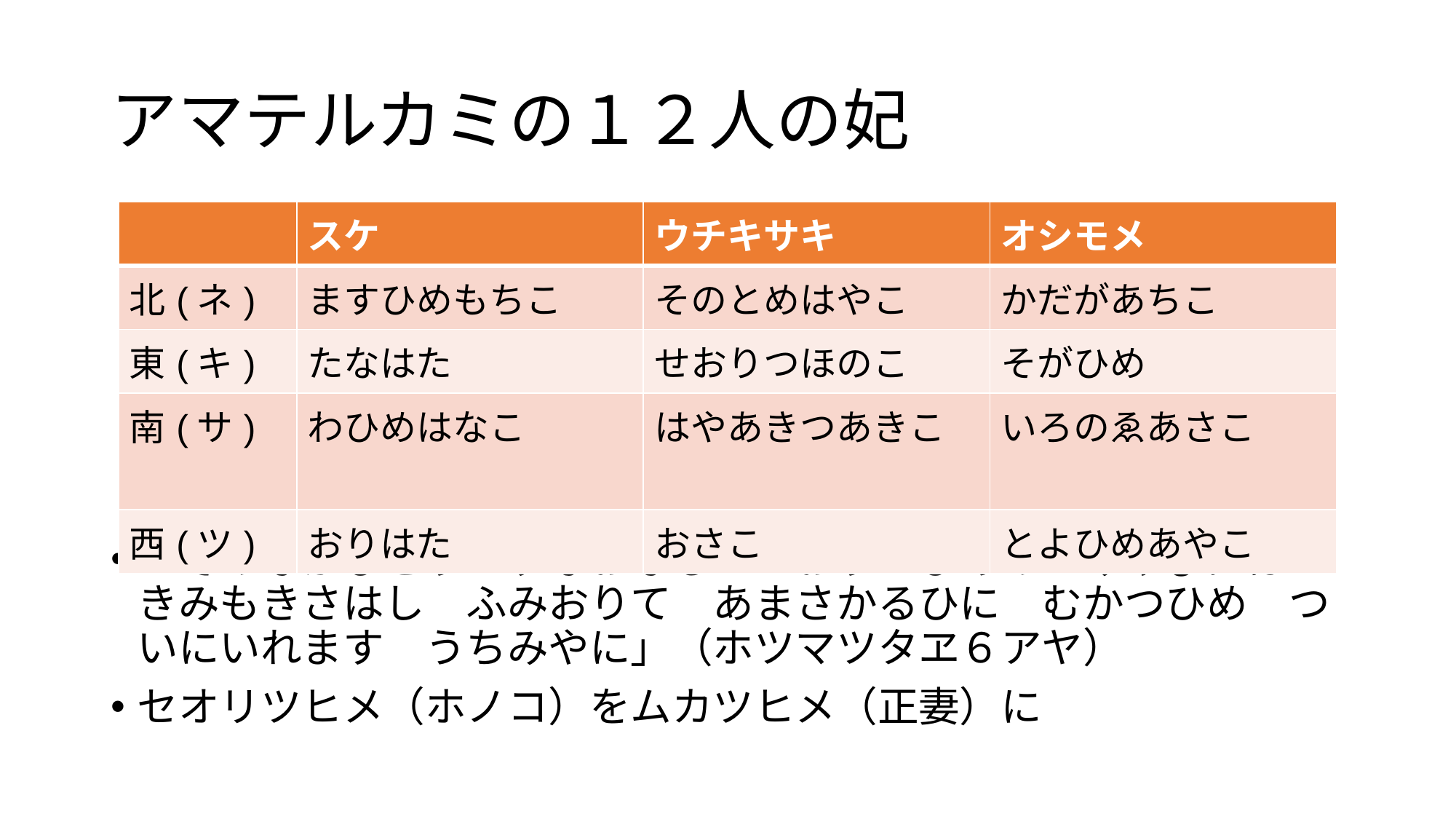

# アマテルカミの１２人の妃
|  | スケ | ウチキサキ | オシモメ |
| --- | --- | --- | --- |
| 北(ネ) | ますひめもちこ | そのとめはやこ | かだがあちこ |
| 東(キ) | たなはた | せおりつほのこ | そがひめ |
| 南(サ) | わひめはなこ | はやあきつあきこ | いろのゑあさこ |
| 西(ツ) | おりはた | おさこ | とよひめあやこ |
「そのなかひとり　すなおなる　せおりつひめの　みやびには　きみもきさはし　ふみおりて　あまさかるひに　むかつひめ　ついにいれます　うちみやに」（ホツマツタヱ６アヤ）
セオリツヒメ（ホノコ）をムカツヒメ（正妻）に